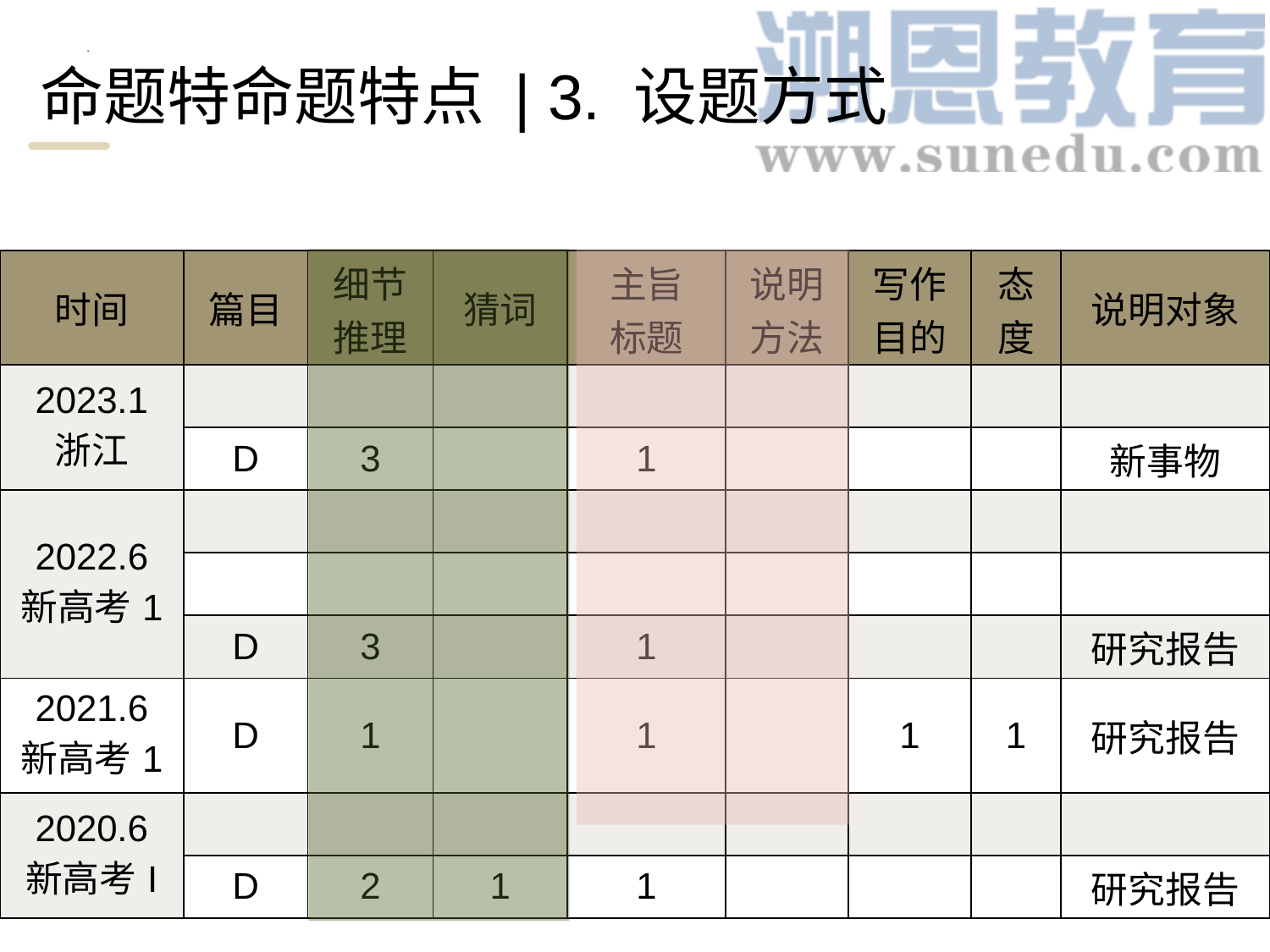

命题特命题特点 | 3. 设题方式

命题特点 | 3. 设题方式
The High School Attached to Hunan Normal University

| 时间 | 篇目 | 细节 推理 | 猜词 | 主旨 标题 | 说明方法 | 写作目的 | 态度 | 说明对象 |
| --- | --- | --- | --- | --- | --- | --- | --- | --- |
| 2023.1 浙江 |  |  |  |  |  |  |  |  |
|  | D | 3 |  | 1 |  |  |  | 新事物 |
| 2022.6 新高考1 |  |  |  |  |  |  |  |  |
|  |  |  |  |  |  |  |  |  |
|  | D | 3 |  | 1 |  |  |  | 研究报告 |
| 2021.6 新高考1 | D | 1 |  | 1 |  | 1 | 1 | 研究报告 |
| 2020.6 新高考I |  |  |  |  |  |  |  |  |
|  | D | 2 | 1 | 1 |  |  |  | 研究报告 |